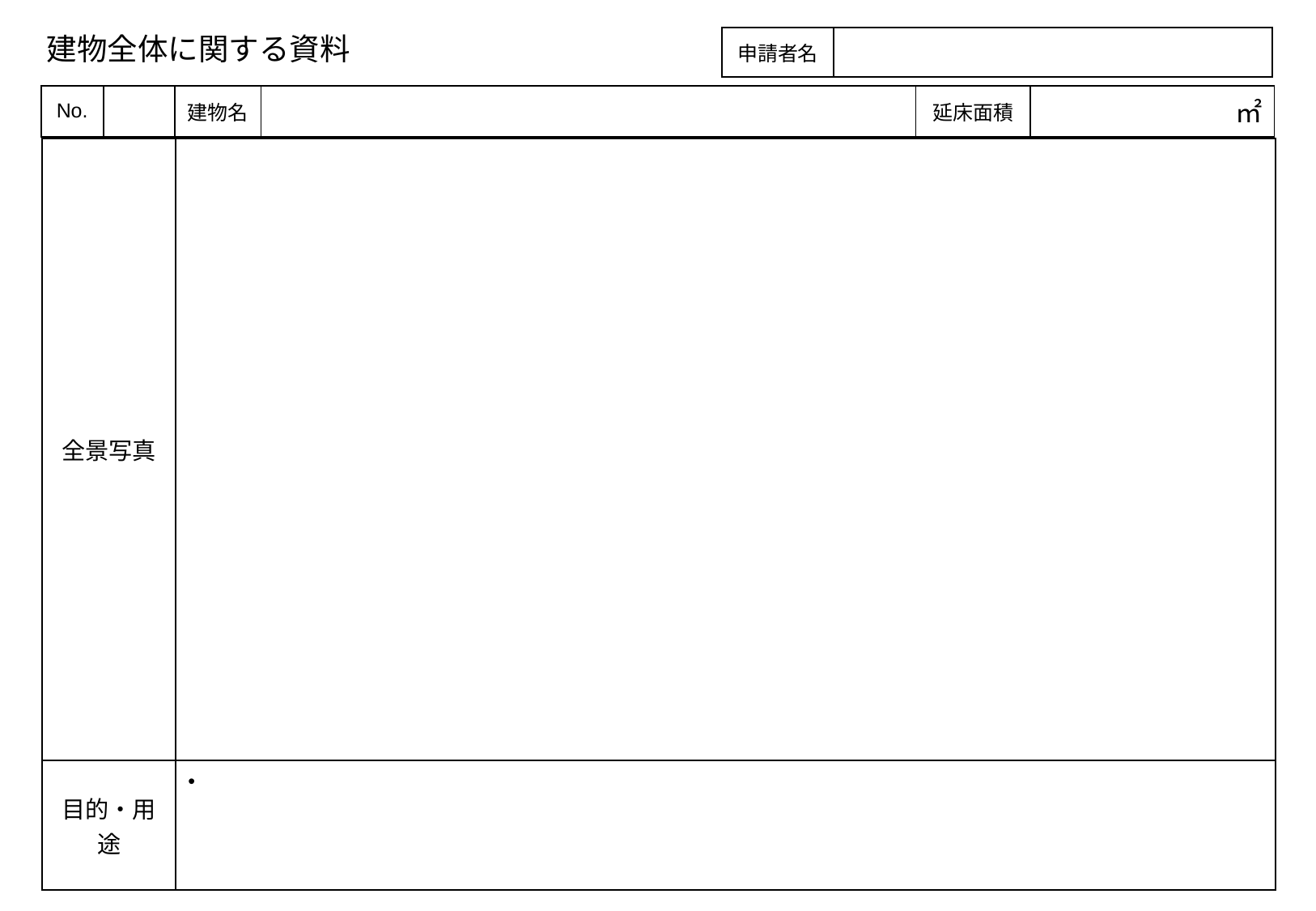

建物全体に関する資料
| 申請者名 |  |
| --- | --- |
| No. |  | 建物名 |  | 延床面積 | ㎡ |
| --- | --- | --- | --- | --- | --- |
| 全景写真 |  |
| --- | --- |
| 目的・用途 |  |